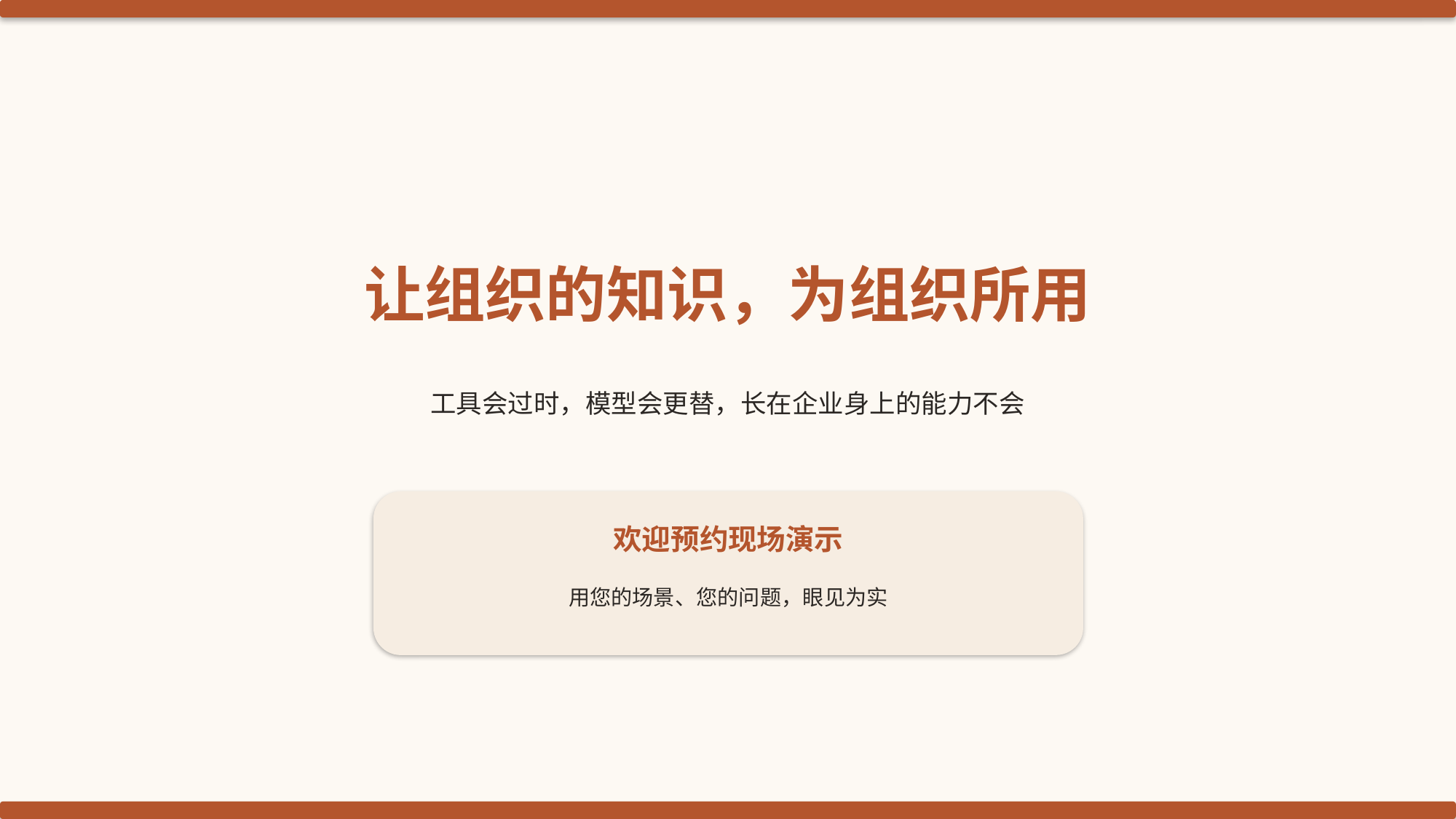

让组织的知识，为组织所用
工具会过时，模型会更替，长在企业身上的能力不会

欢迎预约现场演示
用您的场景、您的问题，眼见为实